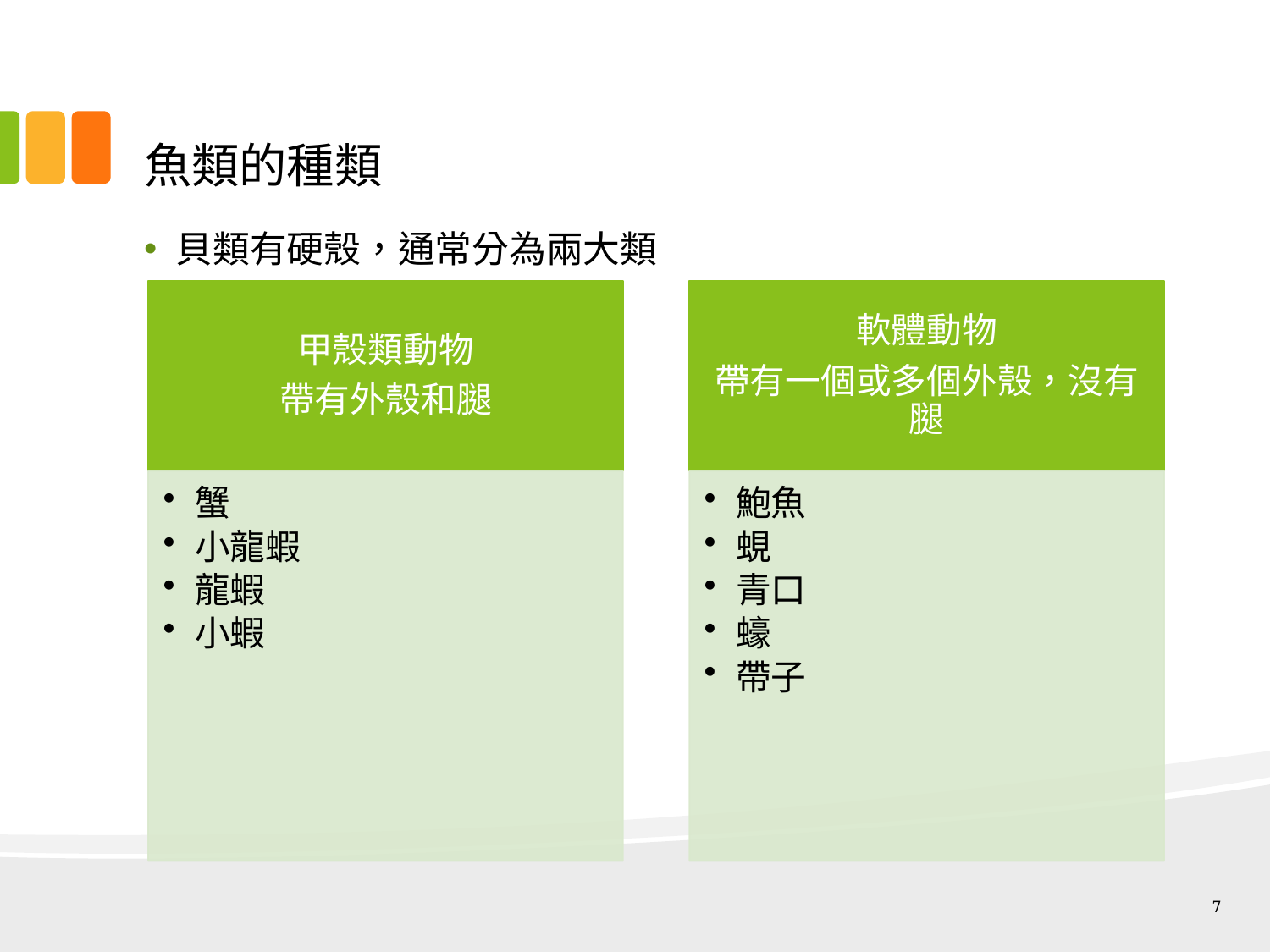

# 魚類的種類
貝類有硬殼，通常分為兩大類

甲殼類動物
帶有外殼和腿
蟹
小龍蝦
龍蝦
小蝦
軟體動物
帶有一個或多個外殼，沒有腿
鮑魚
蜆
青口
蠔
帶子
7